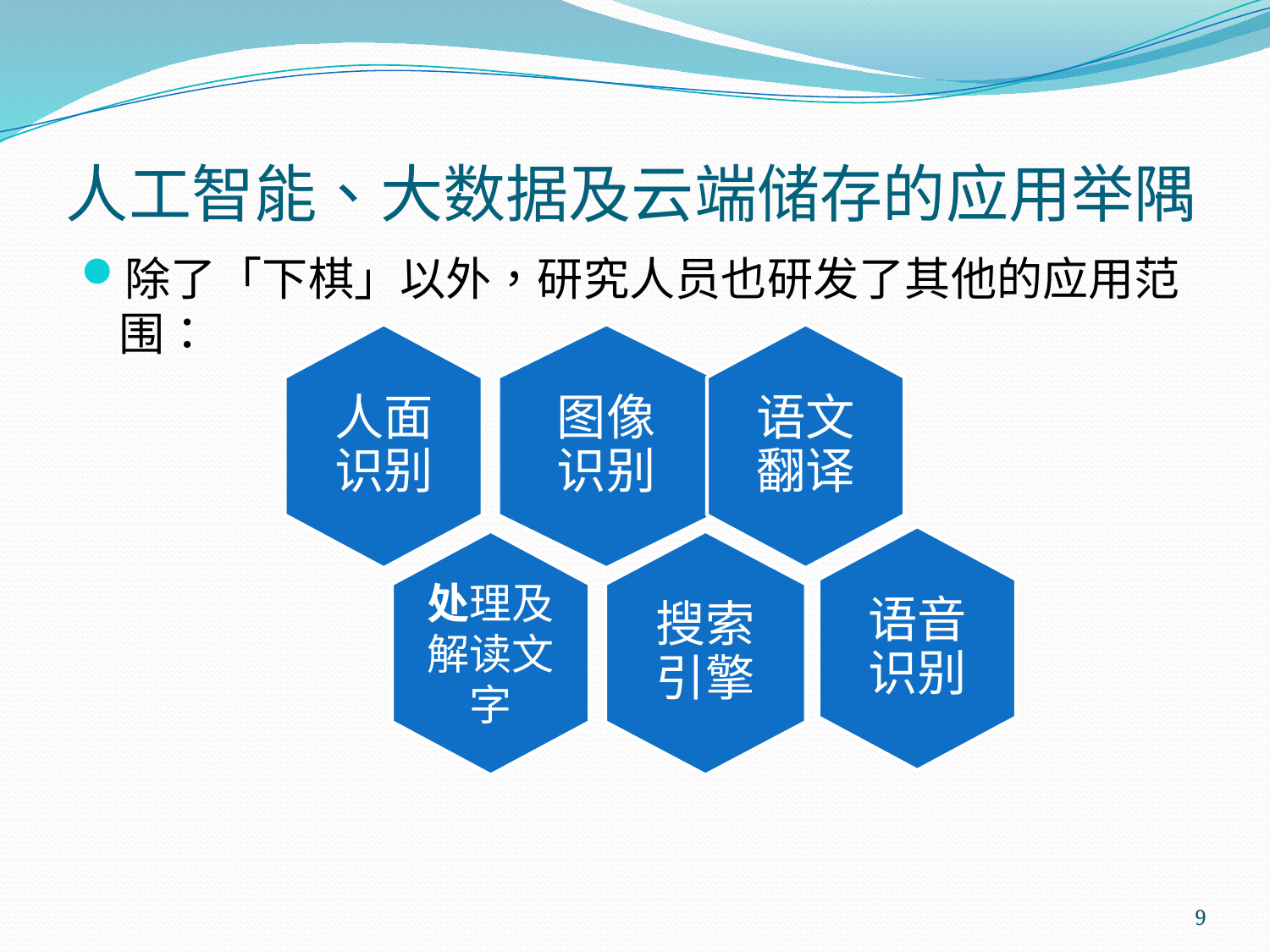

# 人工智能、大数据及云端储存的应用举隅

人面识别
图像识别
语文翻译

语音识别
处理及解读文字
搜索引擎

除了「下棋」以外，研究人员也研发了其他的应用范围：

9